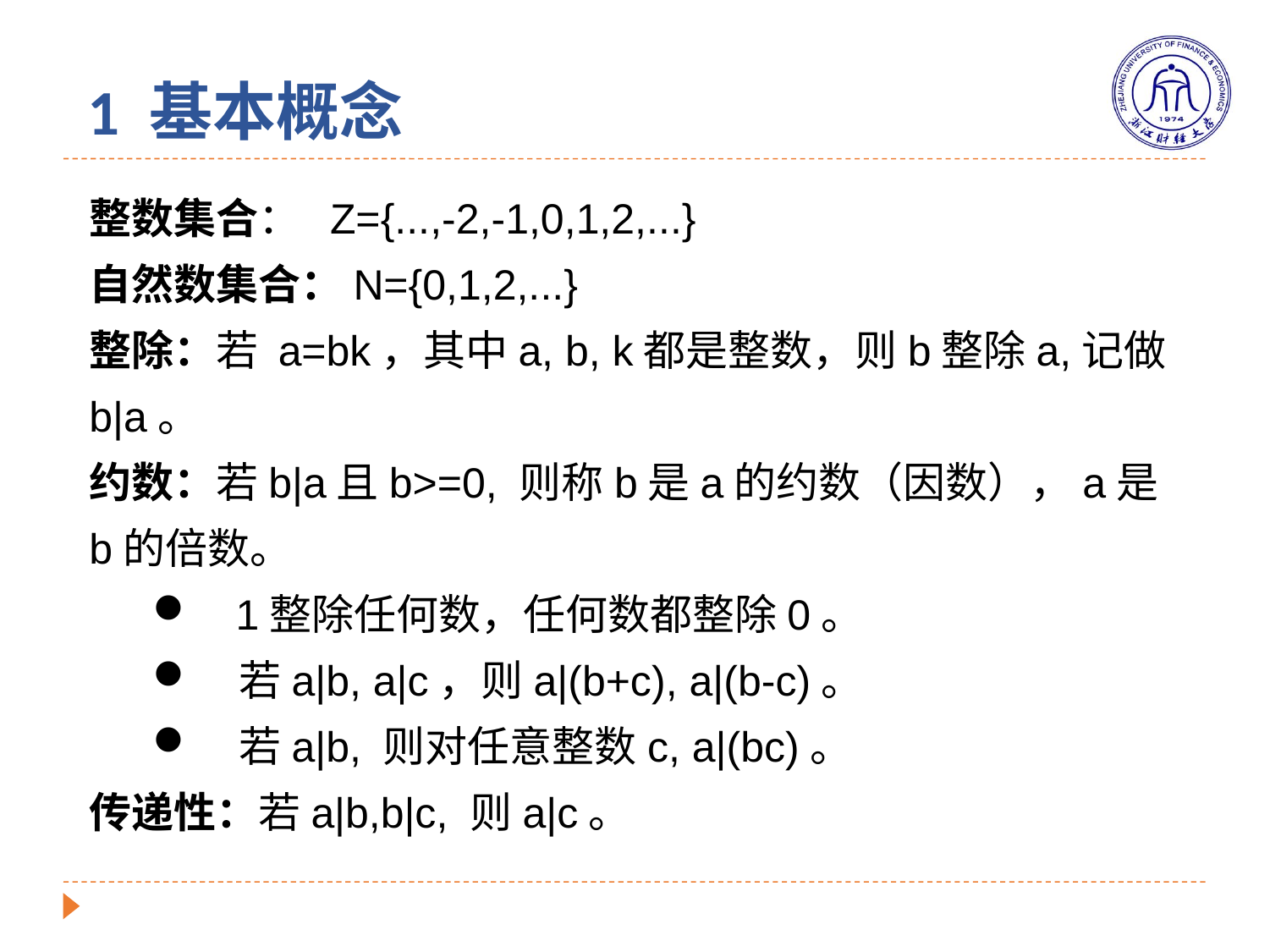

3
# 1 基本概念
整数集合：  Z={...,-2,-1,0,1,2,...}
自然数集合：N={0,1,2,...}
整除：若 a=bk，其中a, b, k都是整数，则b整除a,记做b|a。
约数：若b|a且b>=0, 则称b是a的约数（因数），a是b的倍数。
   1整除任何数，任何数都整除0。
   若a|b, a|c，则a|(b+c), a|(b-c)。
   若a|b, 则对任意整数c, a|(bc)。
传递性：若a|b,b|c, 则a|c。